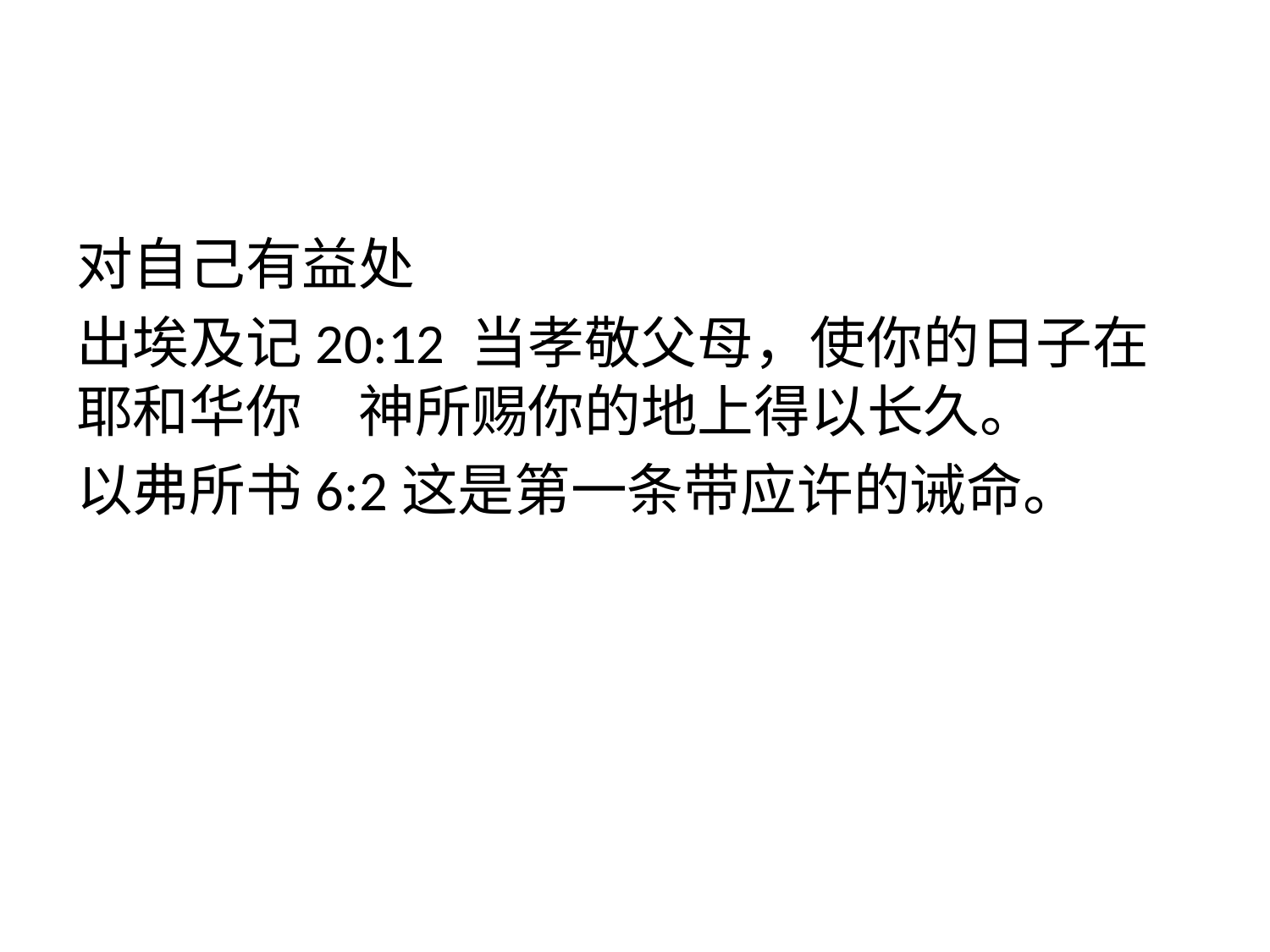

#
对自己有益处
出埃及记20:12 当孝敬父母，使你的日子在耶和华你　神所赐你的地上得以长久。
以弗所书6:2这是第一条带应许的诫命。